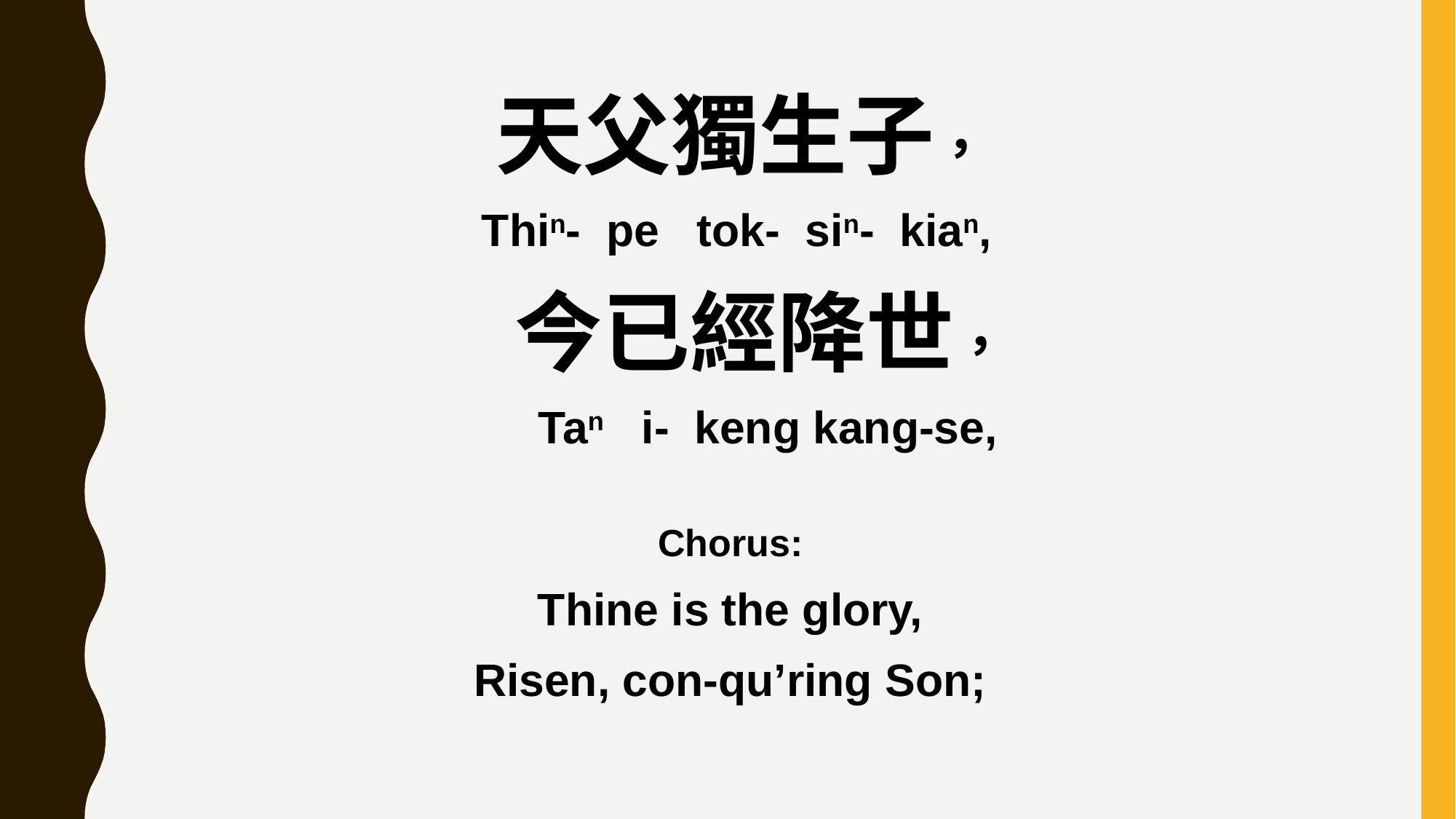

天父獨生子，
 Thin-  pe   tok-  sin-  kian,
  今已經降世，
      Tan   i-  keng kang-se,

Chorus:
Thine is the glory,
Risen, con-qu’ring Son;